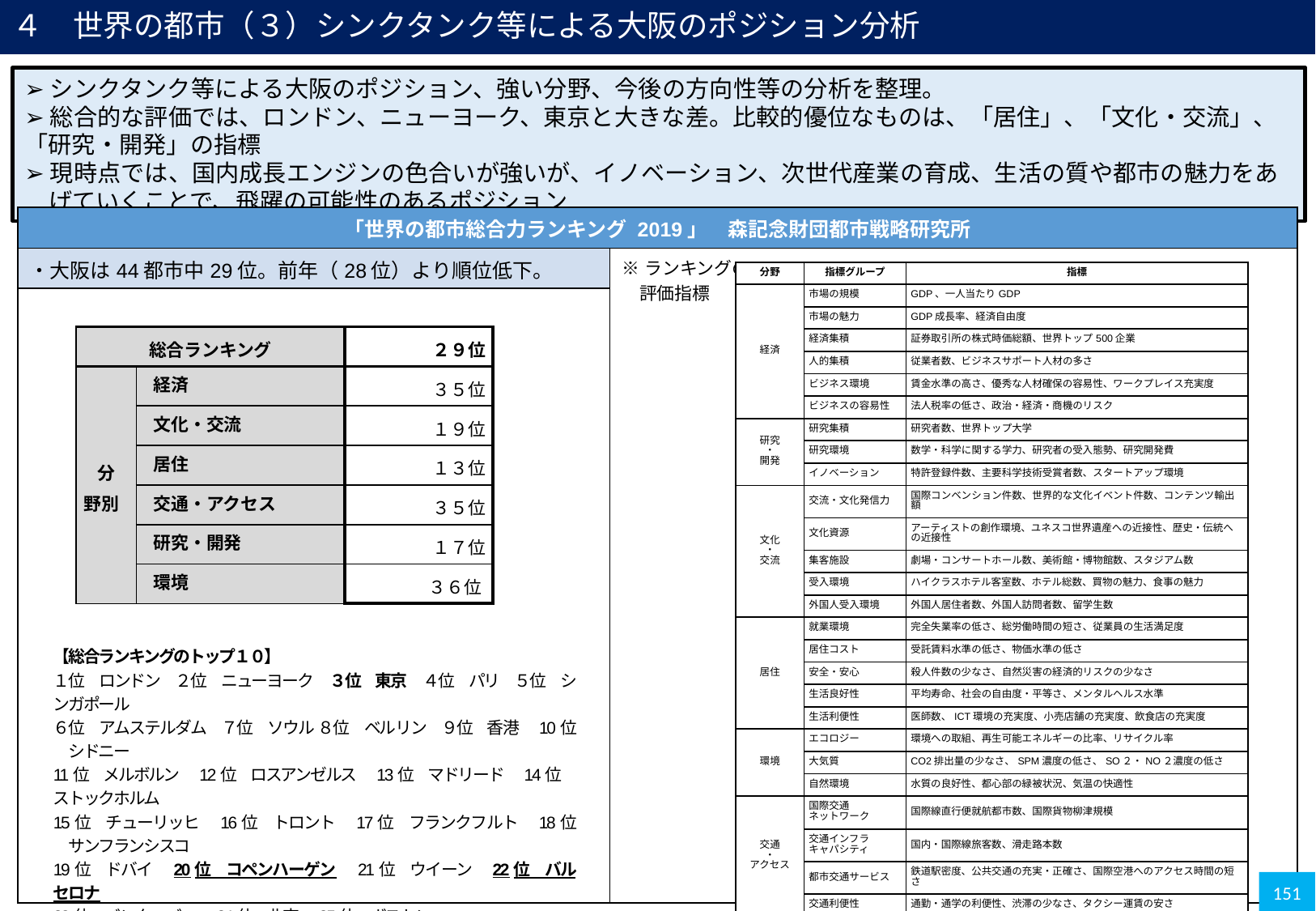

４　世界の都市（３）シンクタンク等による大阪のポジション分析
➢シンクタンク等による大阪のポジション、強い分野、今後の方向性等の分析を整理。
➢総合的な評価では、ロンドン、ニューヨーク、東京と大きな差。比較的優位なものは、「居住」、「文化・交流」、「研究・開発」の指標
➢現時点では、国内成長エンジンの色合いが強いが、イノベーション、次世代産業の育成、生活の質や都市の魅力をあげていくことで、飛躍の可能性のあるポジション
| 「世界の都市総合力ランキング 2019」　森記念財団都市戦略研究所 |  |
| --- | --- |
| ・大阪は44都市中29位。前年（28位）より順位低下。 | ※ランキングの 　評価指標 |
|  |  |
| 分野 | 指標グループ | 指標 |
| --- | --- | --- |
| 経済 | 市場の規模 | GDP、一人当たりGDP |
|  | 市場の魅力 | GDP成長率、経済自由度 |
|  | 経済集積 | 証券取引所の株式時価総額、世界トップ500企業 |
|  | 人的集積 | 従業者数、ビジネスサポート人材の多さ |
|  | ビジネス環境 | 賃金水準の高さ、優秀な人材確保の容易性、ワークプレイス充実度 |
|  | ビジネスの容易性 | 法人税率の低さ、政治・経済・商機のリスク |
| 研究 ・ 開発 | 研究集積 | 研究者数、世界トップ大学 |
|  | 研究環境 | 数学・科学に関する学力、研究者の受入態勢、研究開発費 |
|  | イノベーション | 特許登録件数、主要科学技術受賞者数、スタートアップ環境 |
| 文化 ・ 交流 | 交流・文化発信力 | 国際コンベンション件数、世界的な文化イベント件数、コンテンツ輸出額 |
|  | 文化資源 | アーティストの創作環境、ユネスコ世界遺産への近接性、歴史・伝統への近接性 |
|  | 集客施設 | 劇場・コンサートホール数、美術館・博物館数、スタジアム数 |
|  | 受入環境 | ハイクラスホテル客室数、ホテル総数、買物の魅力、食事の魅力 |
|  | 外国人受入環境 | 外国人居住者数、外国人訪問者数、留学生数 |
| 居住 | 就業環境 | 完全失業率の低さ、総労働時間の短さ、従業員の生活満足度 |
|  | 居住コスト | 受託賃料水準の低さ、物価水準の低さ |
|  | 安全・安心 | 殺人件数の少なさ、自然災害の経済的リスクの少なさ |
|  | 生活良好性 | 平均寿命、社会の自由度・平等さ、メンタルヘルス水準 |
|  | 生活利便性 | 医師数、ICT環境の充実度、小売店舗の充実度、飲食店の充実度 |
| 環境 | エコロジー | 環境への取組、再生可能エネルギーの比率、リサイクル率 |
|  | 大気質 | CO2排出量の少なさ、SPM濃度の低さ、SO２・NO２濃度の低さ |
|  | 自然環境 | 水質の良好性、都心部の緑被状況、気温の快適性 |
| 交通 ・ アクセス | 国際交通 ネットワーク | 国際線直行便就航都市数、国際貨物柳津規模 |
|  | 交通インフラ キャパシティ | 国内・国際線旅客数、滑走路本数 |
|  | 都市交通サービス | 鉄道駅密度、公共交通の充実・正確さ、国際空港へのアクセス時間の短さ |
|  | 交通利便性 | 通勤・通学の利便性、渋滞の少なさ、タクシー運賃の安さ |
| 総合ランキング |  | ２９位 |
| --- | --- | --- |
| 分野別 | 経済 | ３５位 |
|  | 文化・交流 | １９位 |
|  | 居住 | １３位 |
|  | 交通・アクセス | ３５位 |
|  | 研究・開発 | １７位 |
|  | 環境 | ３６位 |
【総合ランキングのトップ１０】
１位　ロンドン　２位　ニューヨーク　３位　東京　４位　パリ　５位　シンガポール
６位　アムステルダム　７位　ソウル ８位　ベルリン　９位　香港　10位　シドニー
11位　メルボルン　12位　ロスアンゼルス　13位　マドリード　14位　ストックホルム
15位　チューリッヒ　16位　トロント　17位　フランクフルト　18位　サンフランシスコ
19位　ドバイ　20位　コペンハーゲン　21位　ウイーン　22位　バルセロナ
23位　バンクーバー　24位　北京　25位　ボストン
151